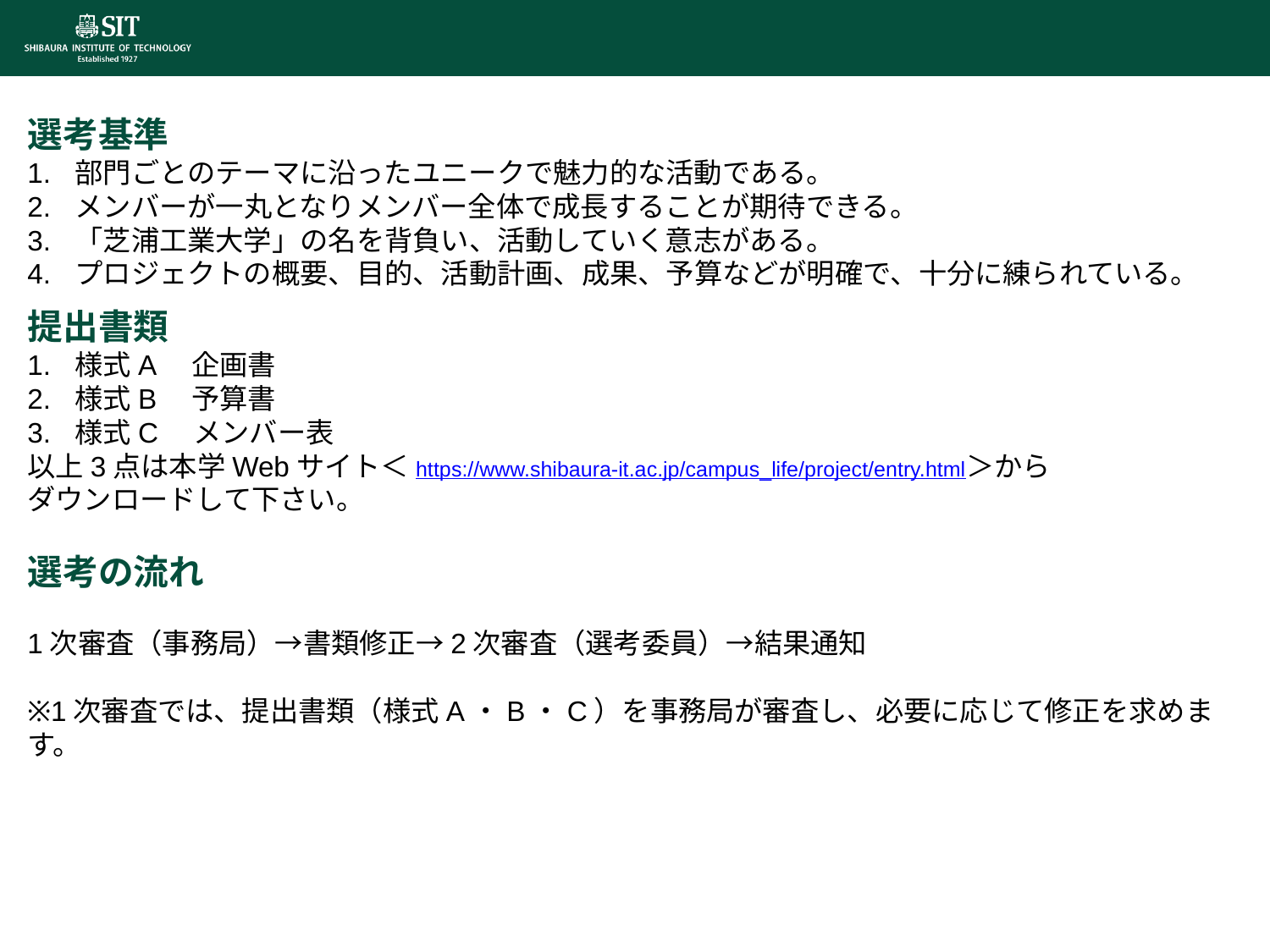

選考基準
部門ごとのテーマに沿ったユニークで魅力的な活動である。
メンバーが一丸となりメンバー全体で成長することが期待できる。
「芝浦工業大学」の名を背負い、活動していく意志がある。
プロジェクトの概要、目的、活動計画、成果、予算などが明確で、十分に練られている。
提出書類
様式A　企画書
様式B　予算書
様式C　メンバー表
以上3点は本学Webサイト＜https://www.shibaura-it.ac.jp/campus_life/project/entry.html＞から
ダウンロードして下さい。

選考の流れ

1次審査（事務局）→書類修正→2次審査（選考委員）→結果通知

※1次審査では、提出書類（様式A・B・C）を事務局が審査し、必要に応じて修正を求めます。